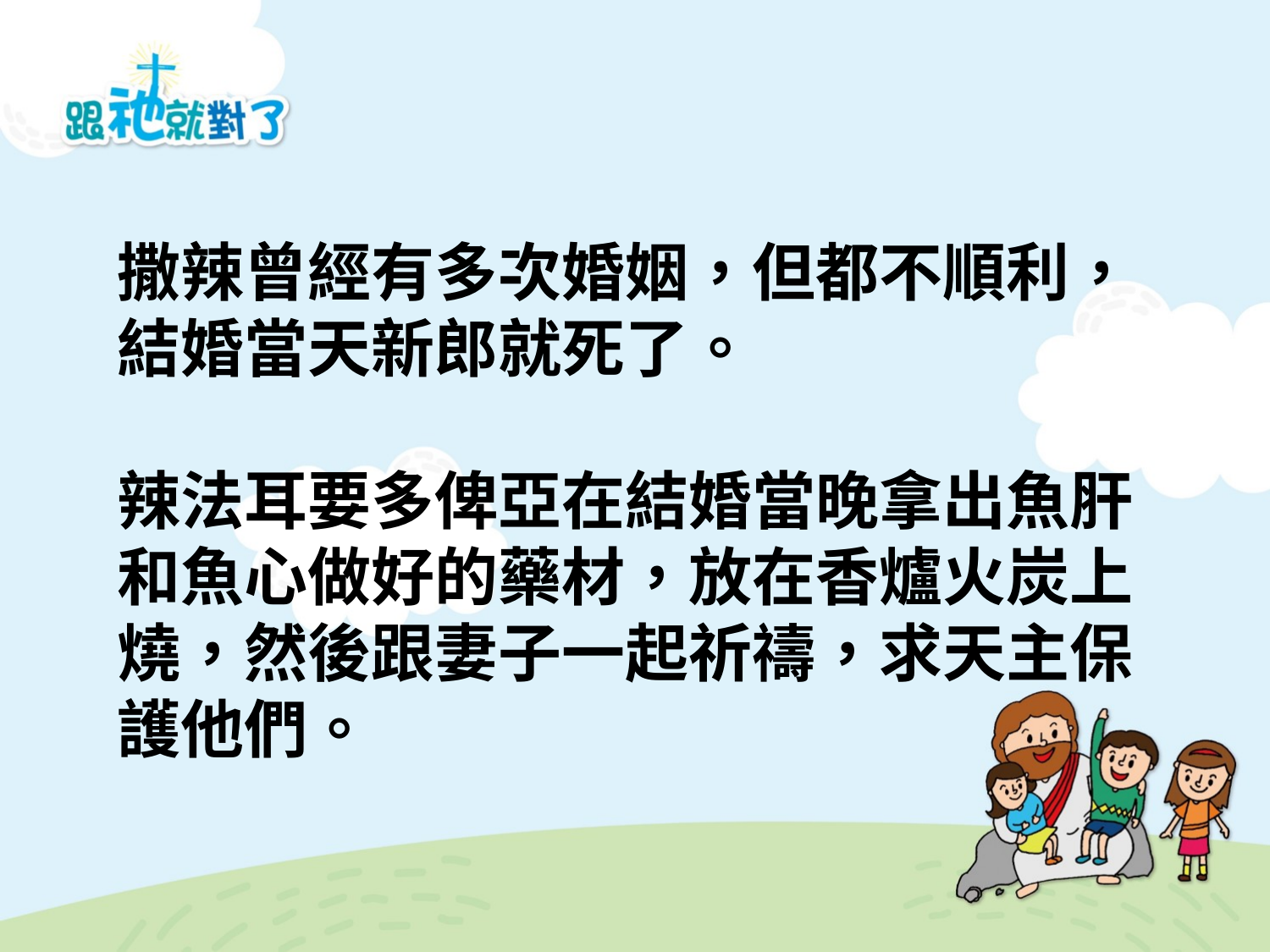

撒辣曾經有多次婚姻，但都不順利，結婚當天新郎就死了。

辣法耳要多俾亞在結婚當晚拿出魚肝和魚心做好的藥材，放在香爐火炭上燒，然後跟妻子一起祈禱，求天主保護他們。